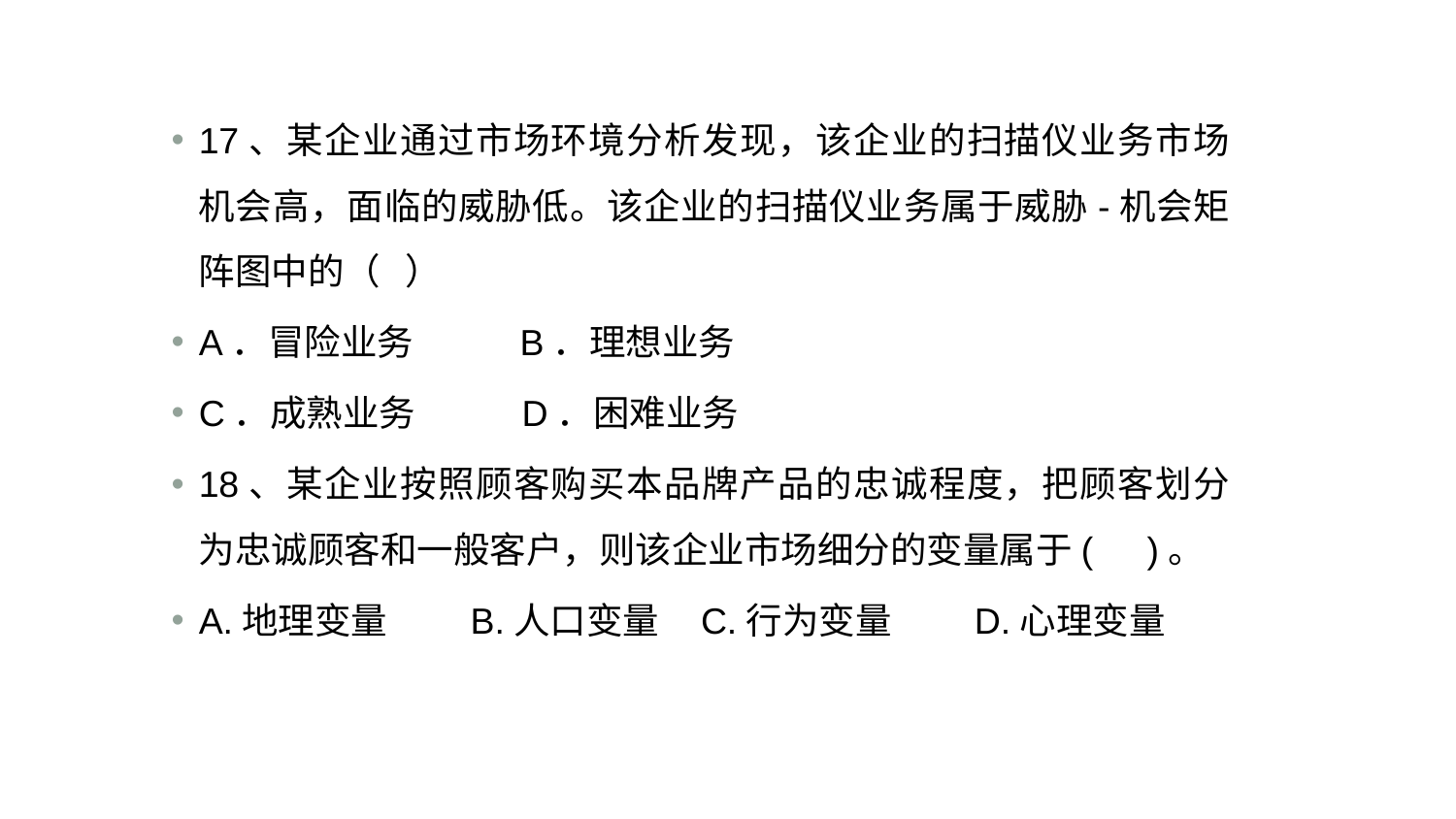

#
17、某企业通过市场环境分析发现，该企业的扫描仪业务市场机会高，面临的威胁低。该企业的扫描仪业务属于威胁-机会矩阵图中的（   ）
A．冒险业务  　 　B．理想业务
C．成熟业务   　　D．困难业务
18、某企业按照顾客购买本品牌产品的忠诚程度，把顾客划分为忠诚顾客和一般客户，则该企业市场细分的变量属于(　)。
A.地理变量         B.人口变量    C.行为变量         D.心理变量